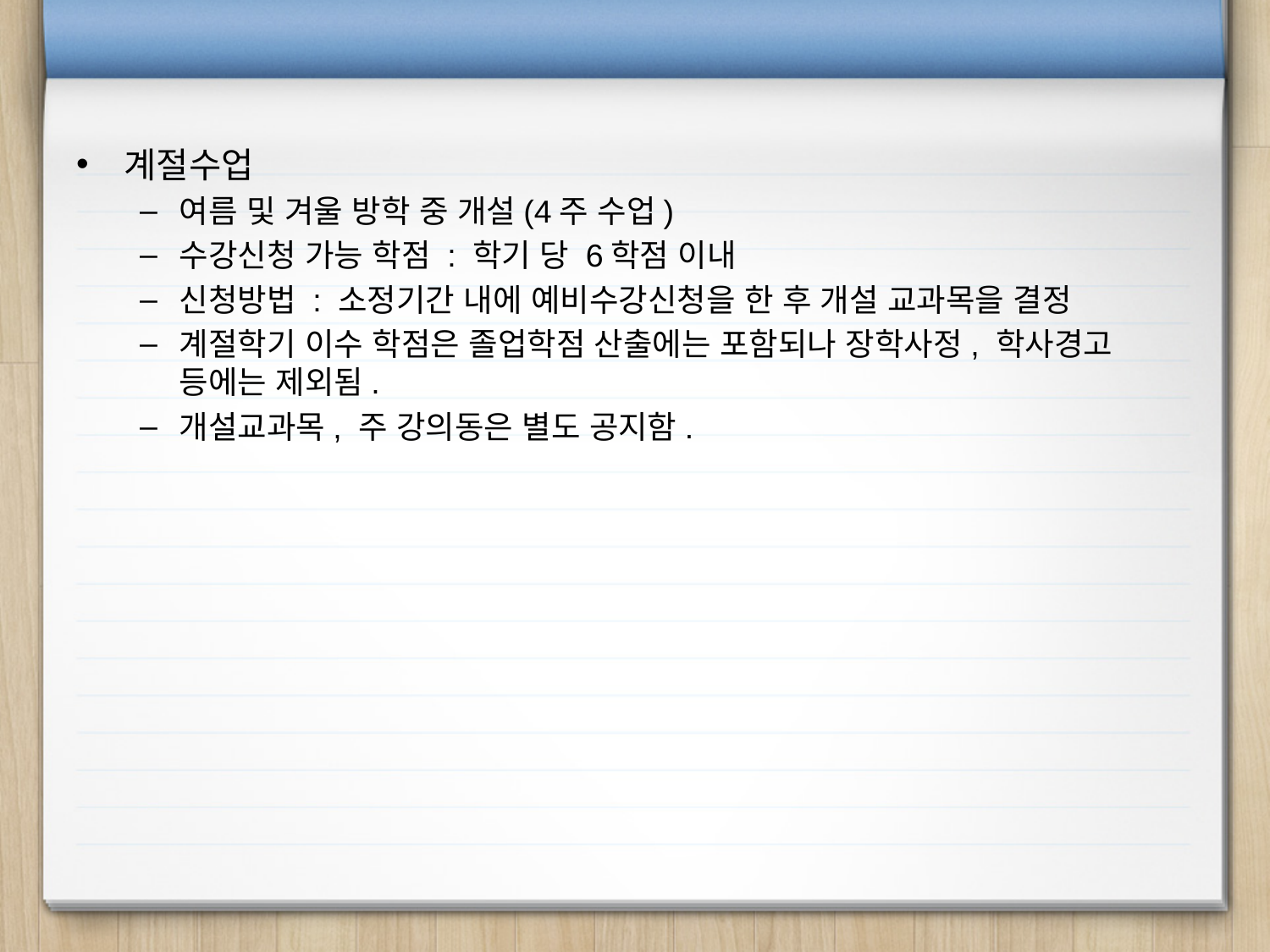

계절수업
여름 및 겨울 방학 중 개설(4주 수업)
수강신청 가능 학점 : 학기 당 6학점 이내
신청방법 : 소정기간 내에 예비수강신청을 한 후 개설 교과목을 결정
계절학기 이수 학점은 졸업학점 산출에는 포함되나 장학사정, 학사경고 등에는 제외됨.
개설교과목, 주 강의동은 별도 공지함.